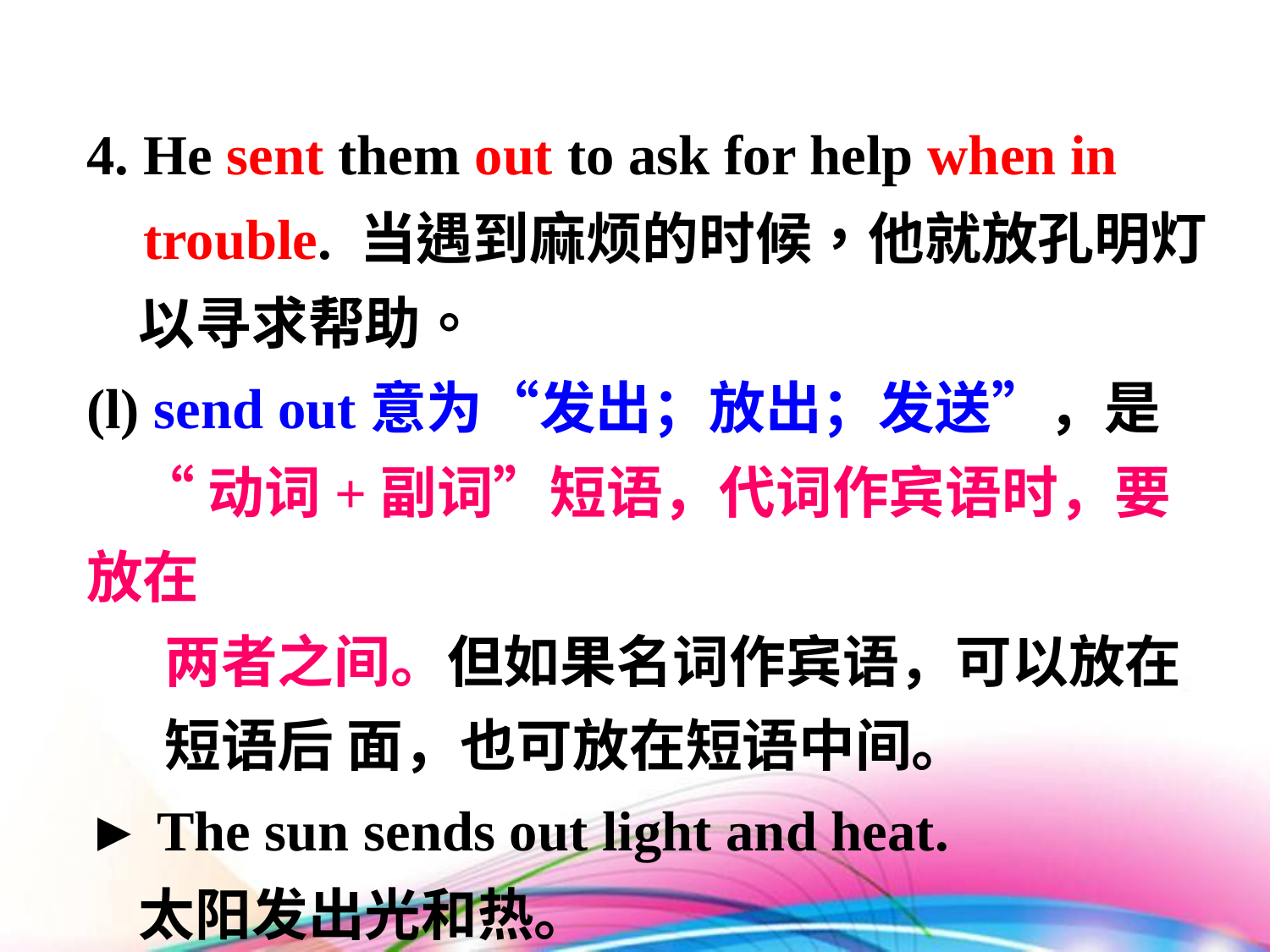

4. He sent them out to ask for help when in
    trouble. 当遇到麻烦的时候，他就放孔明灯
   以寻求帮助。
(l) send out意为“发出；放出；发送”，是
    “动词+副词”短语，代词作宾语时，要放在
     两者之间。但如果名词作宾语，可以放在
     短语后 面，也可放在短语中间。
► The sun sends out light and heat.
   太阳发出光和热。